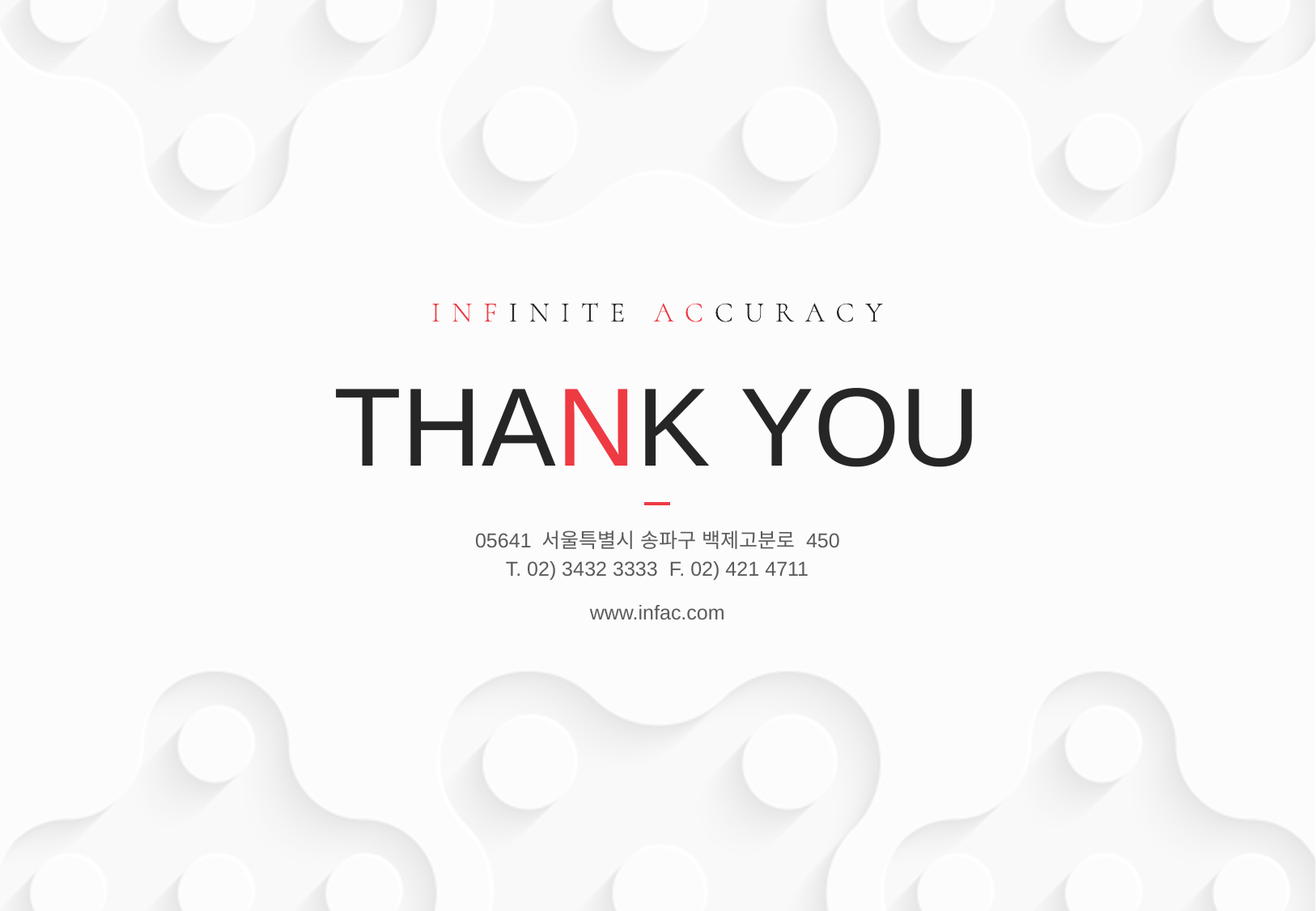

THANK YOU
05641 서울특별시 송파구 백제고분로 450
T. 02) 3432 3333  F. 02) 421 4711
www.infac.com